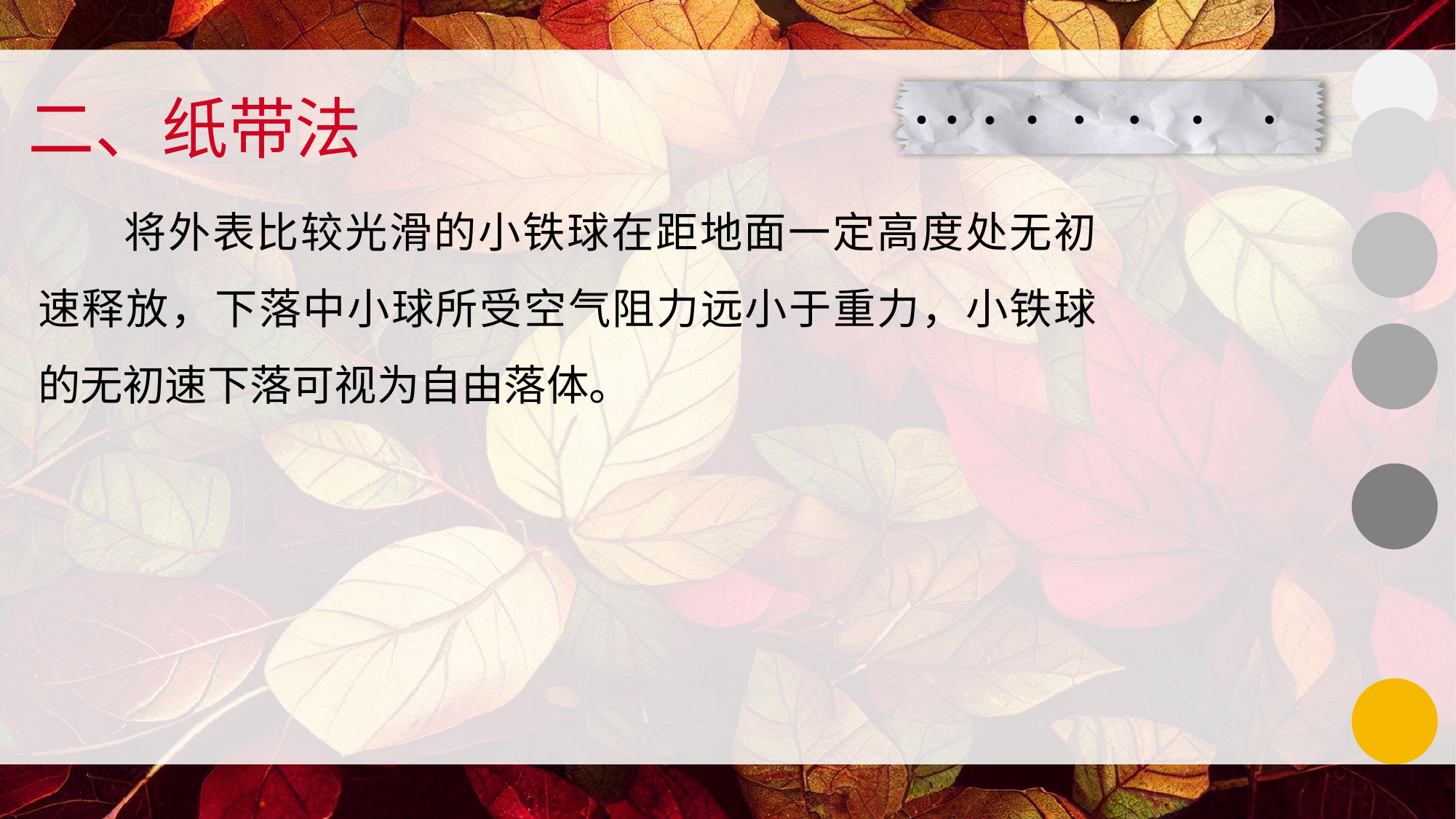

二、纸带法

将外表比较光滑的小铁球在距地面一定高度处无初速释放，下落中小球所受空气阻力远小于重力，小铁球的无初速下落可视为自由落体。